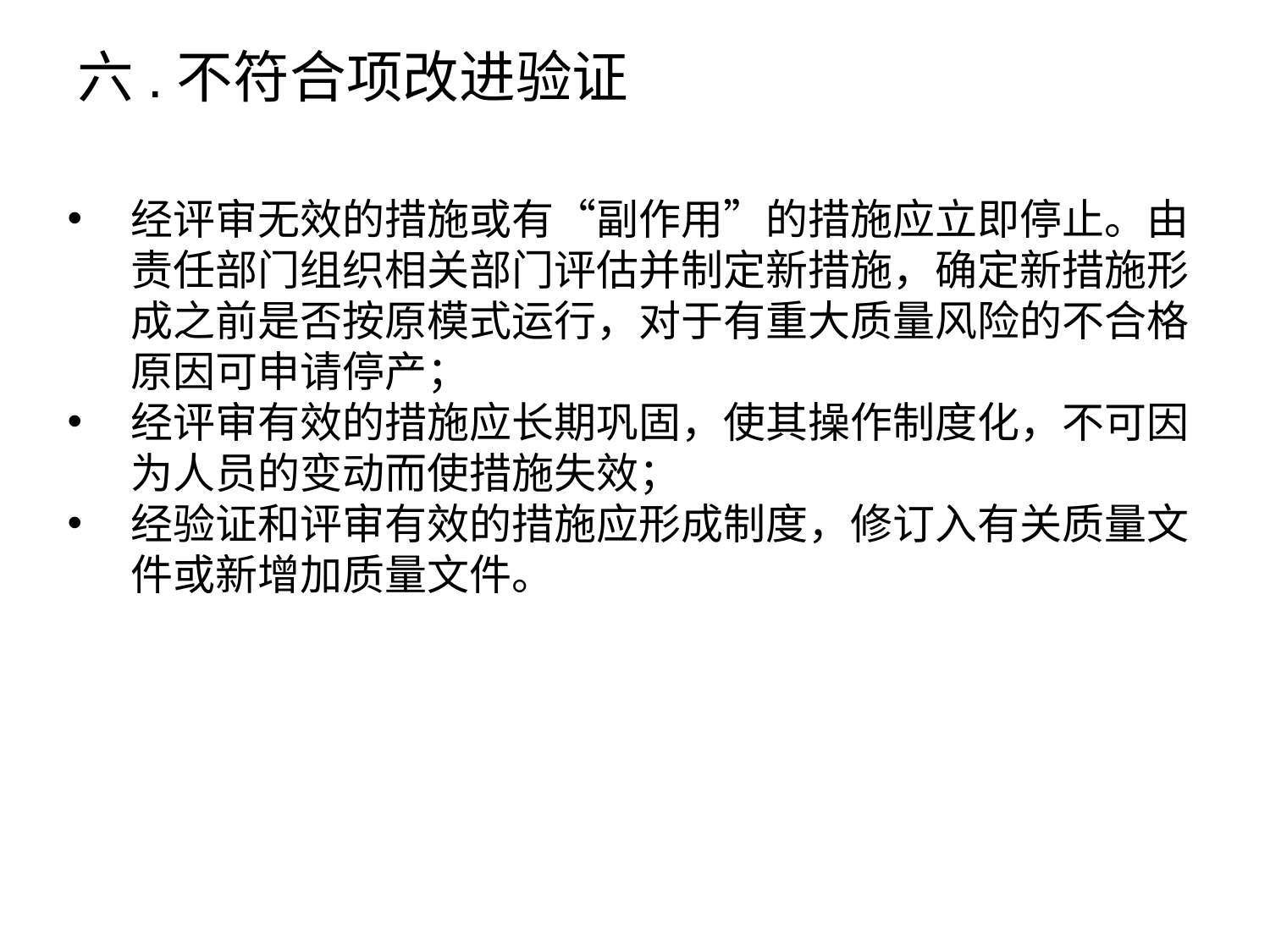

# 六.不符合项改进验证
经评审无效的措施或有“副作用”的措施应立即停止。由责任部门组织相关部门评估并制定新措施，确定新措施形成之前是否按原模式运行，对于有重大质量风险的不合格原因可申请停产；
经评审有效的措施应长期巩固，使其操作制度化，不可因为人员的变动而使措施失效；
经验证和评审有效的措施应形成制度，修订入有关质量文件或新增加质量文件。